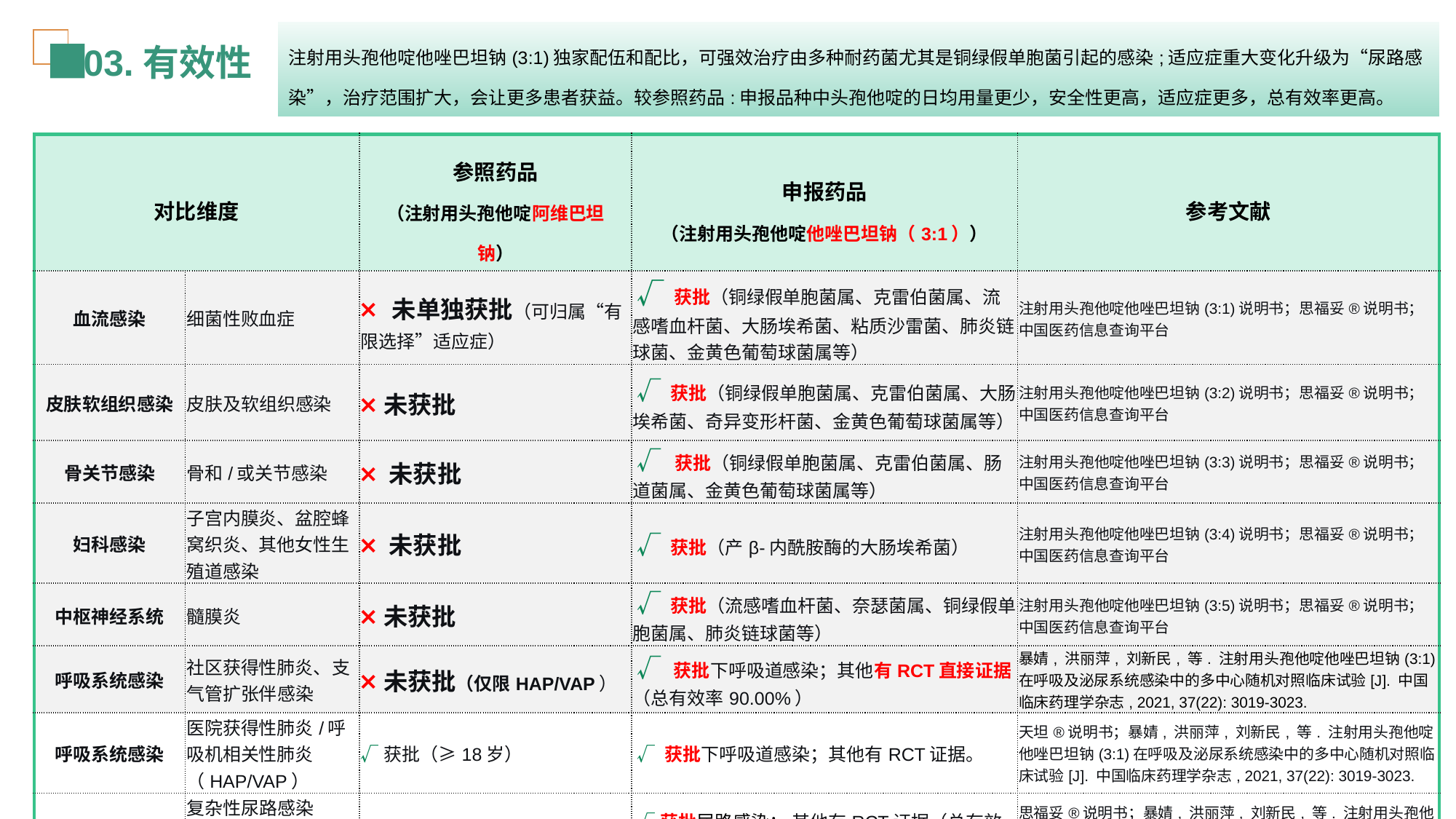

03.有效性
| 注射用头孢他啶他唑巴坦钠(3:1)独家配伍和配比，可强效治疗由多种耐药菌尤其是铜绿假单胞菌引起的感染;适应症重大变化升级为“尿路感 染”，治疗范围扩大，会让更多患者获益。较参照药品:申报品种中头孢他啶的日均用量更少，安全性更高，适应症更多，总有效率更高。 |
| --- |
| 对比维度 |  | 参照药品 （注射用头孢他啶阿维巴坦钠） | 申报药品 （注射用头孢他啶他唑巴坦钠（3:1）） | 参考文献 |
| --- | --- | --- | --- | --- |
| 血流感染 | 细菌性败血症 | ❌ 未单独获批（可归属“有限选择”适应症） | √ 获批（铜绿假单胞菌属、克雷伯菌属、流感嗜血杆菌、大肠埃希菌、粘质沙雷菌、肺炎链球菌、金黄色葡萄球菌属等） | 注射用头孢他啶他唑巴坦钠(3:1)说明书；思福妥®说明书；中国医药信息查询平台 |
| 皮肤软组织感染 | 皮肤及软组织感染 | ❌未获批 | √ 获批（铜绿假单胞菌属、克雷伯菌属、大肠埃希菌、奇异变形杆菌、金黄色葡萄球菌属等） | 注射用头孢他啶他唑巴坦钠(3:2)说明书；思福妥®说明书；中国医药信息查询平台 |
| 骨关节感染 | 骨和/或关节感染 | ❌ 未获批 | √ 获批（铜绿假单胞菌属、克雷伯菌属、肠道菌属、金黄色葡萄球菌属等） | 注射用头孢他啶他唑巴坦钠(3:3)说明书；思福妥®说明书；中国医药信息查询平台 |
| 妇科感染 | 子宫内膜炎、盆腔蜂窝织炎、其他女性生殖道感染 | ❌ 未获批 | √ 获批（产β-内酰胺酶的大肠埃希菌） | 注射用头孢他啶他唑巴坦钠(3:4)说明书；思福妥®说明书；中国医药信息查询平台 |
| 中枢神经系统 | 髓膜炎 | ❌未获批 | √ 获批（流感嗜血杆菌、奈瑟菌属、铜绿假单胞菌属、肺炎链球菌等） | 注射用头孢他啶他唑巴坦钠(3:5)说明书；思福妥®说明书；中国医药信息查询平台 |
| 呼吸系统感染 | 社区获得性肺炎、支气管扩张伴感染 | ❌未获批（仅限HAP/VAP） | √ 获批下呼吸道感染；其他有RCT直接证据（总有效率90.00%） | 暴婧, 洪丽萍, 刘新民, 等. 注射用头孢他啶他唑巴坦钠(3:1)在呼吸及泌尿系统感染中的多中心随机对照临床试验[J]. 中国临床药理学杂志, 2021, 37(22): 3019-3023. |
| 呼吸系统感染 | 医院获得性肺炎/呼吸机相关性肺炎（HAP/VAP） | √获批（≥18岁） | √ 获批下呼吸道感染；其他有RCT证据。 | 天坦®说明书；暴婧, 洪丽萍, 刘新民, 等. 注射用头孢他啶他唑巴坦钠(3:1)在呼吸及泌尿系统感染中的多中心随机对照临床试验[J]. 中国临床药理学杂志, 2021, 37(22): 3019-3023. |
| 泌尿系统感染 | 复杂性尿路感染（cUTI）、肾盂肾炎 | √获批（临床治愈率70.4%） | √获批尿路感染； 其他有RCT证据（总有效率90.00%） | 思福妥®说明书；暴婧, 洪丽萍, 刘新民, 等. 注射用头孢他啶他唑巴坦钠(3:1)在呼吸及泌尿系统感染中的多中心随机对照临床试验[J]. 中国临床药理学杂志, 2021, 37(22): 3019-3023. |
| 腹腔内感染 | 复杂性腹腔内感染（cIAI） | √获批（需联合甲硝唑，临床治愈率91.2%） | √ 获批腹腔内感染 | 注射用头孢他啶他唑巴坦钠(3:1)说明书；思福妥®说明书；中国医药信息查询平台 |